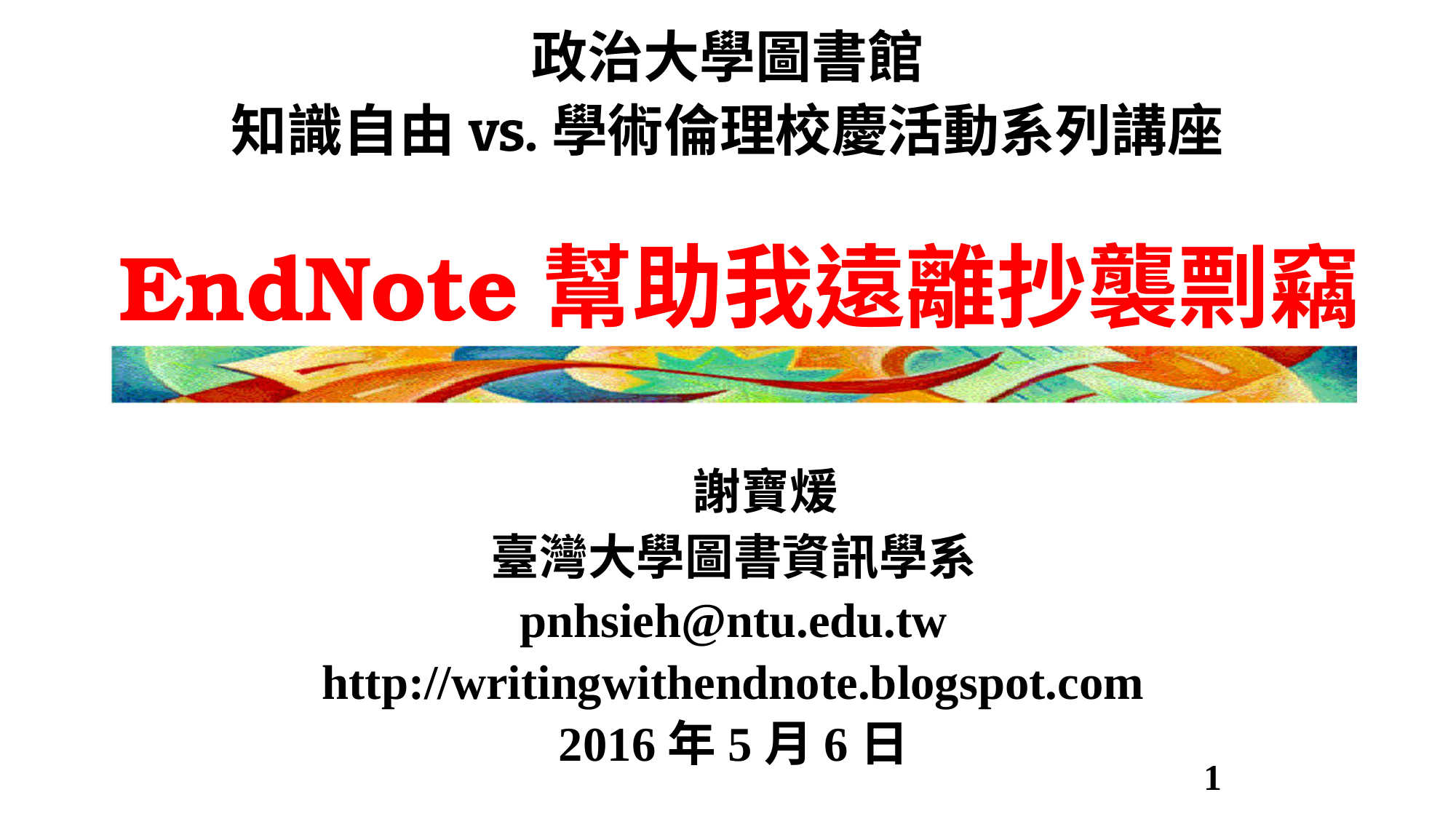

政治大學圖書館
知識自由vs.學術倫理校慶活動系列講座
# EndNote幫助我遠離抄襲剽竊
    謝寶煖
臺灣大學圖書資訊學系
pnhsieh@ntu.edu.tw
http://writingwithendnote.blogspot.com
2016年5月6日
1